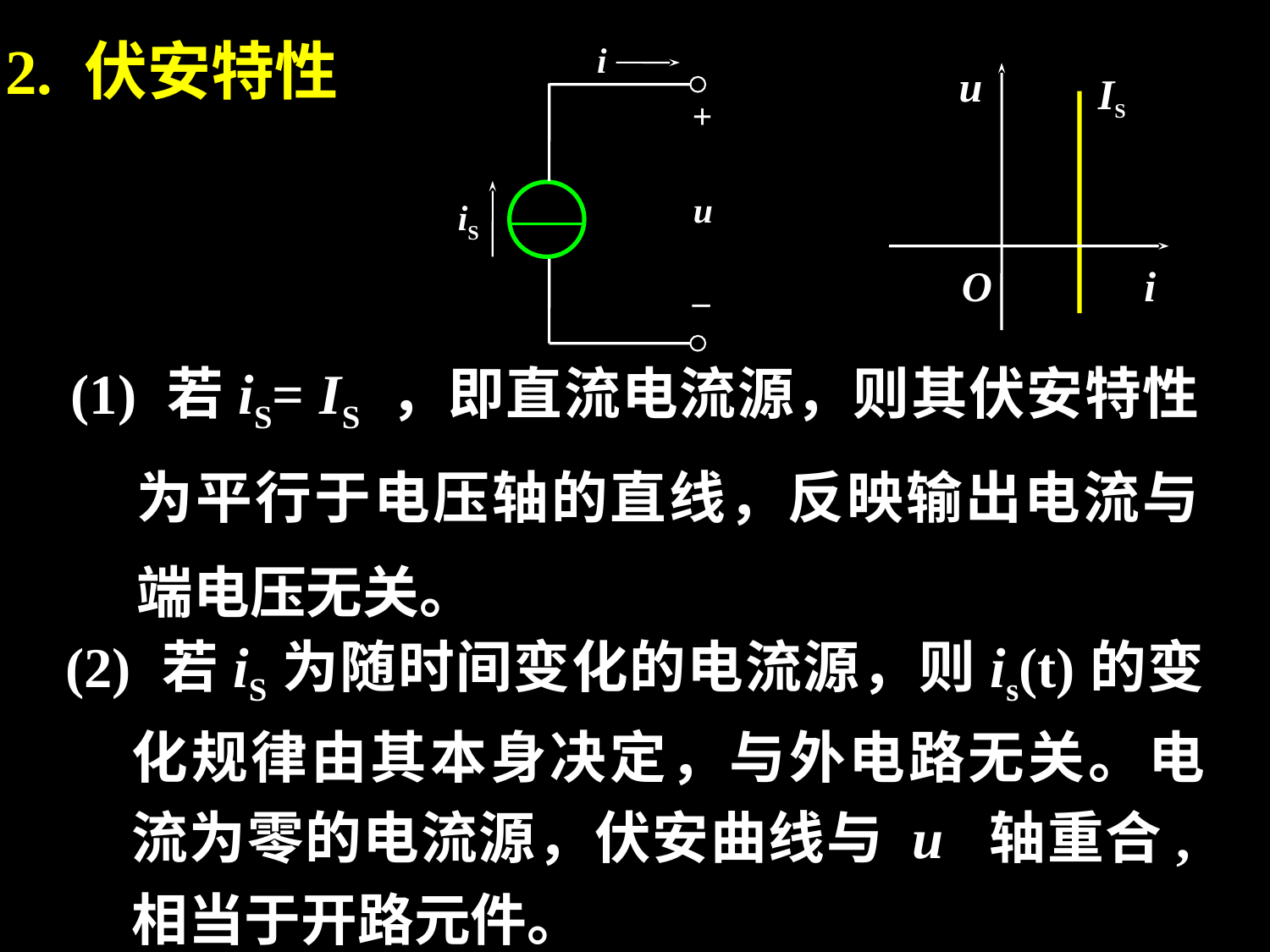

2. 伏安特性

i

+

u

iS

_

u

O
i
IS

(1) 若iS= IS ，即直流电流源，则其伏安特性为平行于电压轴的直线，反映输出电流与端电压无关。
(2) 若iS为随时间变化的电流源，则is(t)的变化规律由其本身决定，与外电路无关。电流为零的电流源，伏安曲线与 u  轴重合,相当于开路元件。